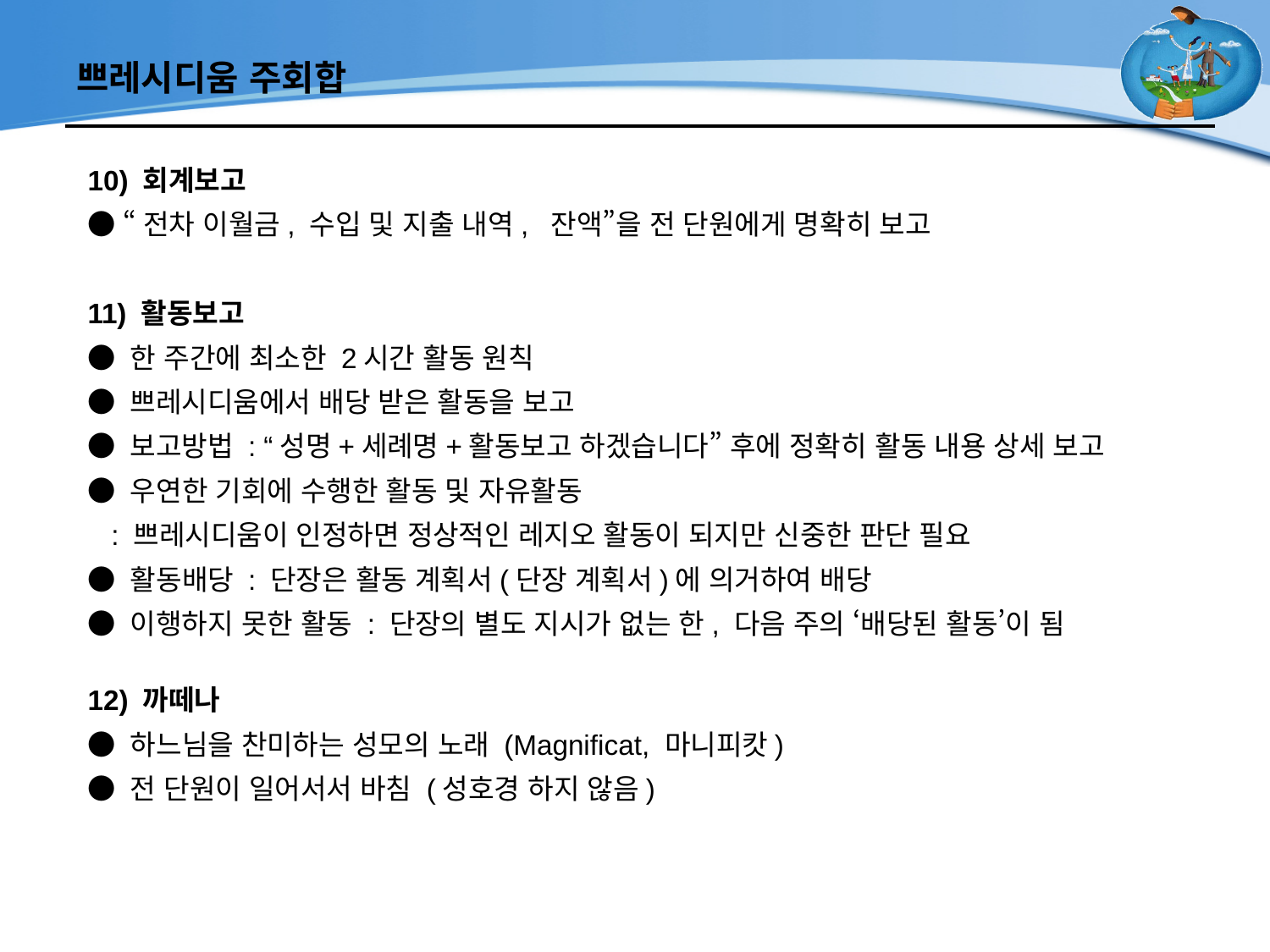

# 쁘레시디움 주회합
10) 회계보고
● “전차 이월금, 수입 및 지출 내역,  잔액”을 전 단원에게 명확히 보고

11) 활동보고
● 한 주간에 최소한 2시간 활동 원칙
● 쁘레시디움에서 배당 받은 활동을 보고
● 보고방법 : “성명+세례명+활동보고 하겠습니다” 후에 정확히 활동 내용 상세 보고
● 우연한 기회에 수행한 활동 및 자유활동
   : 쁘레시디움이 인정하면 정상적인 레지오 활동이 되지만 신중한 판단 필요
● 활동배당 : 단장은 활동 계획서(단장 계획서)에 의거하여 배당
● 이행하지 못한 활동 : 단장의 별도 지시가 없는 한, 다음 주의 ‘배당된 활동’이 됨

12) 까떼나
● 하느님을 찬미하는 성모의 노래 (Magnificat, 마니피캇)
● 전 단원이 일어서서 바침 (성호경 하지 않음)